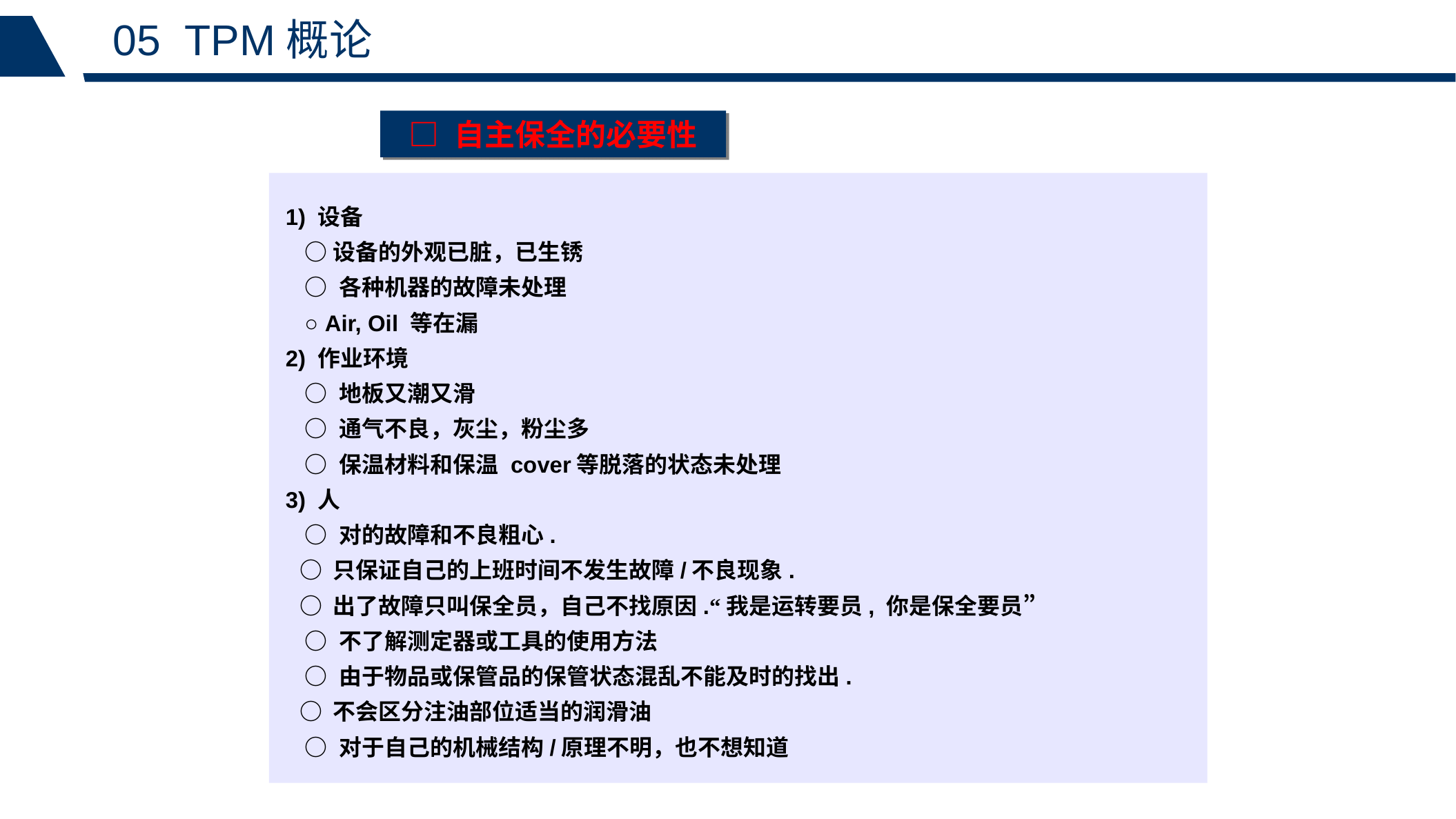

05  TPM概论

□ 自主保全的必要性
 1) 设备
    ○设备的外观已脏，已生锈
    ○ 各种机器的故障未处理
    ○ Air, Oil 等在漏
 2) 作业环境
    ○ 地板又潮又滑
    ○ 通气不良，灰尘，粉尘多
    ○ 保温材料和保温 cover等脱落的状态未处理
 3) 人
    ○ 对的故障和不良粗心.
    ○ 只保证自己的上班时间不发生故障/不良现象.
    ○ 出了故障只叫保全员，自己不找原因.“我是运转要员, 你是保全要员”
    ○ 不了解测定器或工具的使用方法
    ○ 由于物品或保管品的保管状态混乱不能及时的找出.
    ○ 不会区分注油部位适当的润滑油
    ○ 对于自己的机械结构/原理不明，也不想知道